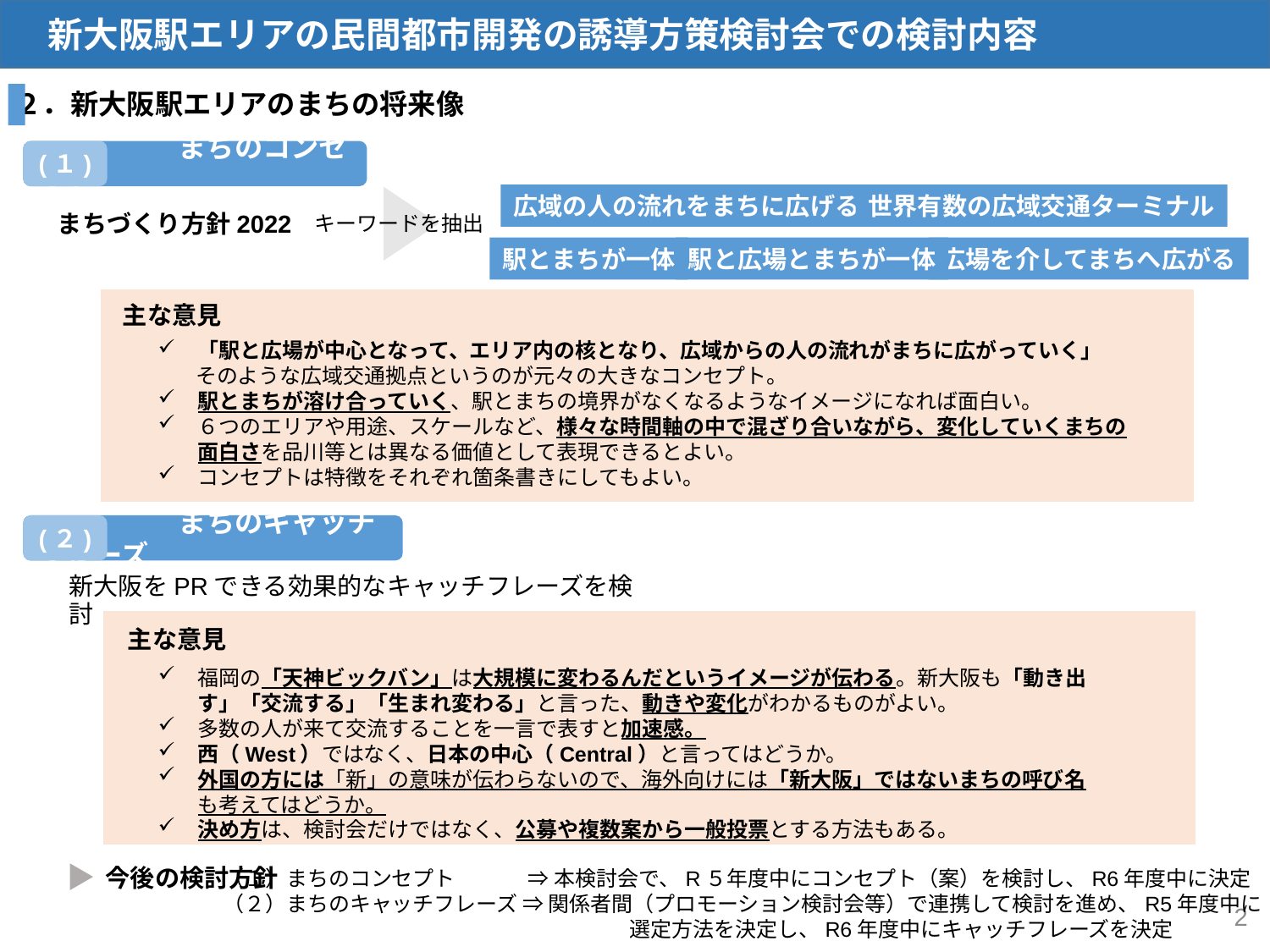

まちのコンセプト
(１)
広域の人の流れをまちに広げる
世界有数の広域交通ターミナル

まちづくり方針2022
キーワードを抽出
駅とまちが一体
駅と広場とまちが一体
広場を介してまちへ広がる
主な意見

「駅と広場が中心となって、エリア内の核となり、広域からの人の流れがまちに広がっていく」
そのような広域交通拠点というのが元々の大きなコンセプト。
駅とまちが溶け合っていく、駅とまちの境界がなくなるようなイメージになれば面白い。
６つのエリアや用途、スケールなど、様々な時間軸の中で混ざり合いながら、変化していくまちの面白さを品川等とは異なる価値として表現できるとよい。
コンセプトは特徴をそれぞれ箇条書きにしてもよい。
　　　　　まちのキャッチフレーズ
(２)
新大阪をPRできる効果的なキャッチフレーズを検討
主な意見

福岡の「天神ビックバン」は大規模に変わるんだというイメージが伝わる。新大阪も「動き出す」「交流する」「生まれ変わる」と言った、動きや変化がわかるものがよい。
多数の人が来て交流することを一言で表すと加速感。
西（West）ではなく、日本の中心（Central）と言ってはどうか。
外国の方には「新」の意味が伝わらないので、海外向けには「新大阪」ではないまちの呼び名も考えてはどうか。
決め方は、検討会だけではなく、公募や複数案から一般投票とする方法もある。
今後の検討方針
（１）まちのコンセプト 　　　 ⇒ 本検討会で、R５年度中にコンセプト（案）を検討し、R6年度中に決定
（２）まちのキャッチフレーズ ⇒ 関係者間（プロモーション検討会等）で連携して検討を進め、R5年度中に
　　　　　　　　　　　　　　　　　　　 選定方法を決定し、R6年度中にキャッチフレーズを決定

2